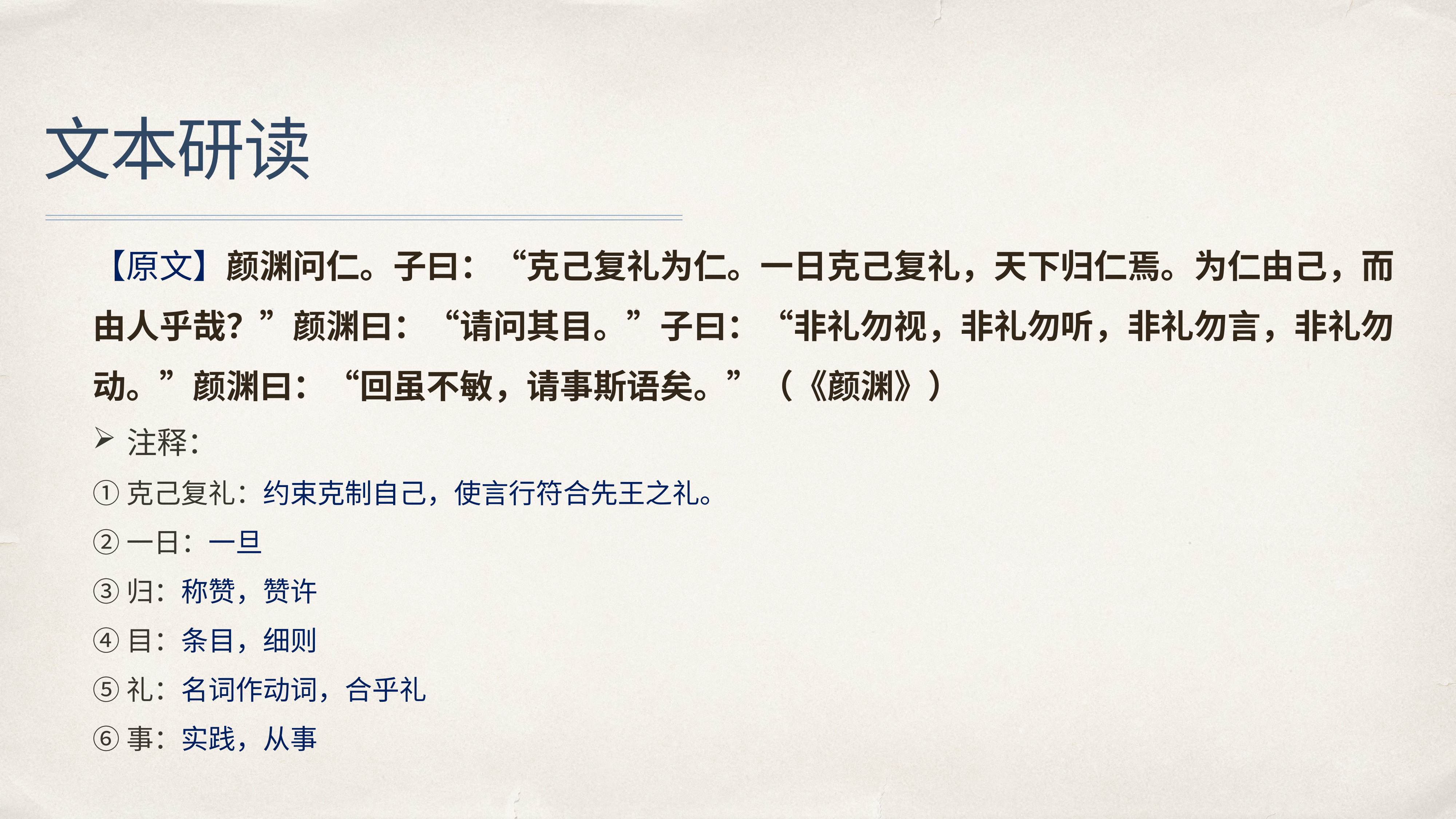

# 文本研读

【原文】颜渊问仁。子曰：“克己复礼为仁。一日克己复礼，天下归仁焉。为仁由己，而由人乎哉？”颜渊曰：“请问其目。”子曰：“非礼勿视，非礼勿听，非礼勿言，非礼勿动。”颜渊曰：“回虽不敏，请事斯语矣。”（《颜渊》）
注释：
①克己复礼：约束克制自己，使言行符合先王之礼。
②一日：一旦
③归：称赞，赞许
④目：条目，细则
⑤礼：名词作动词，合乎礼
⑥事：实践，从事